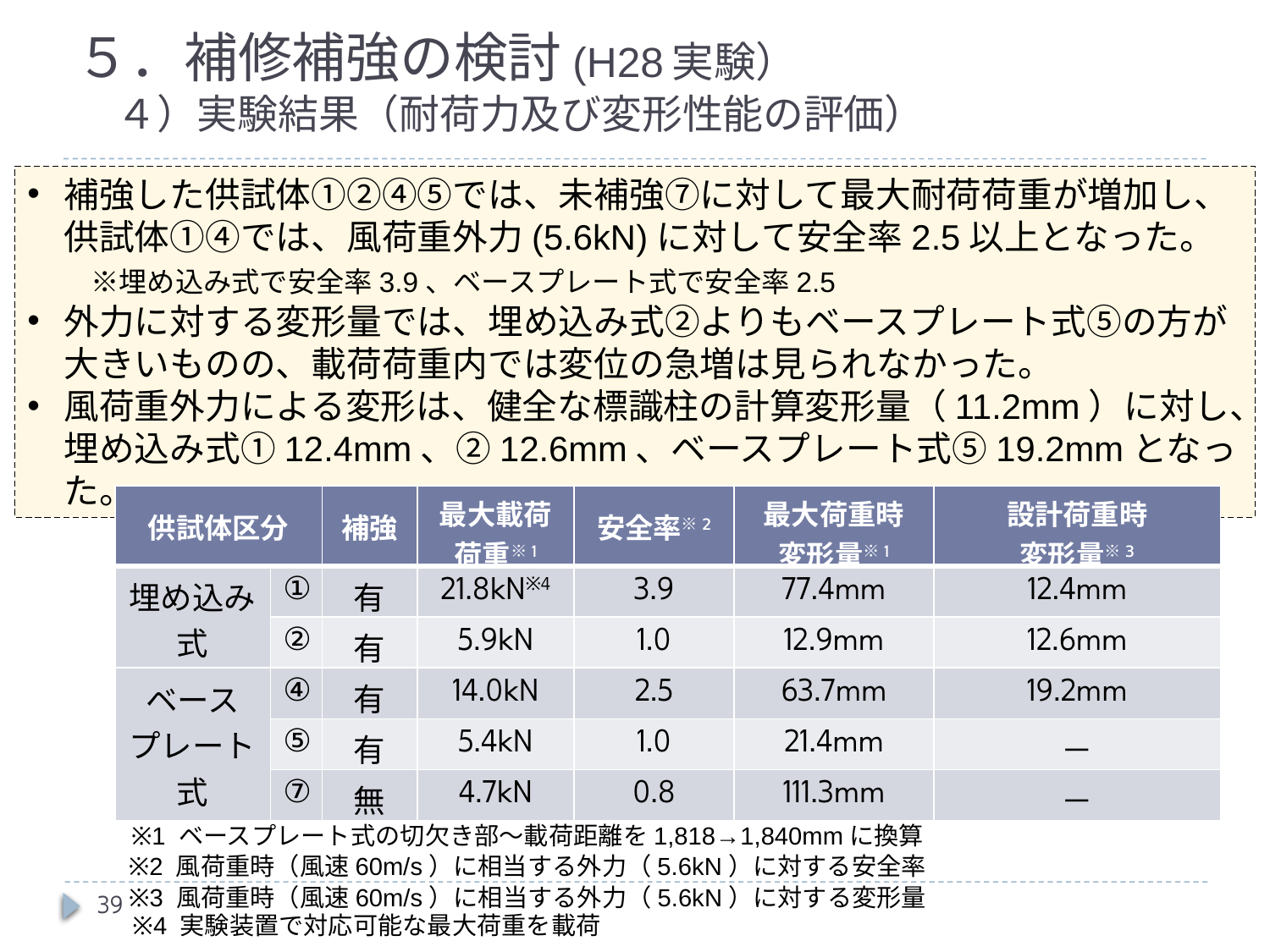

# ５．補修補強の検討(H28実験） 　４）実験結果（耐荷力及び変形性能の評価）
補強した供試体①②④⑤では、未補強⑦に対して最大耐荷荷重が増加し、供試体①④では、風荷重外力(5.6kN)に対して安全率2.5以上となった。
　　※埋め込み式で安全率3.9、ベースプレート式で安全率2.5
外力に対する変形量では、埋め込み式②よりもベースプレート式⑤の方が大きいものの、載荷荷重内では変位の急増は見られなかった。
風荷重外力による変形は、健全な標識柱の計算変形量（11.2mm）に対し、埋め込み式①12.4mm、②12.6mm、ベースプレート式⑤19.2mmとなった。
| 供試体区分 |  | 補強 | 最大載荷 荷重※1 | 安全率※2 | 最大荷重時 変形量※1 | 設計荷重時 変形量※3 |
| --- | --- | --- | --- | --- | --- | --- |
| 埋め込み式 | ① | 有 | 21.8kN※4 | 3.9 | 77.4mm | 12.4mm |
|  | ② | 有 | 5.9kN | 1.0 | 12.9mm | 12.6mm |
| ベース プレート式 | ④ | 有 | 14.0kN | 2.5 | 63.7mm | 19.2mm |
|  | ⑤ | 有 | 5.4kN | 1.0 | 21.4mm | － |
|  | ⑦ | 無 | 4.7kN | 0.8 | 111.3mm | － |
※1 ベースプレート式の切欠き部～載荷距離を1,818→1,840mmに換算
※2 風荷重時（風速60m/s）に相当する外力（5.6kN）に対する安全率
※3 風荷重時（風速60m/s）に相当する外力（5.6kN）に対する変形量
39
※4 実験装置で対応可能な最大荷重を載荷